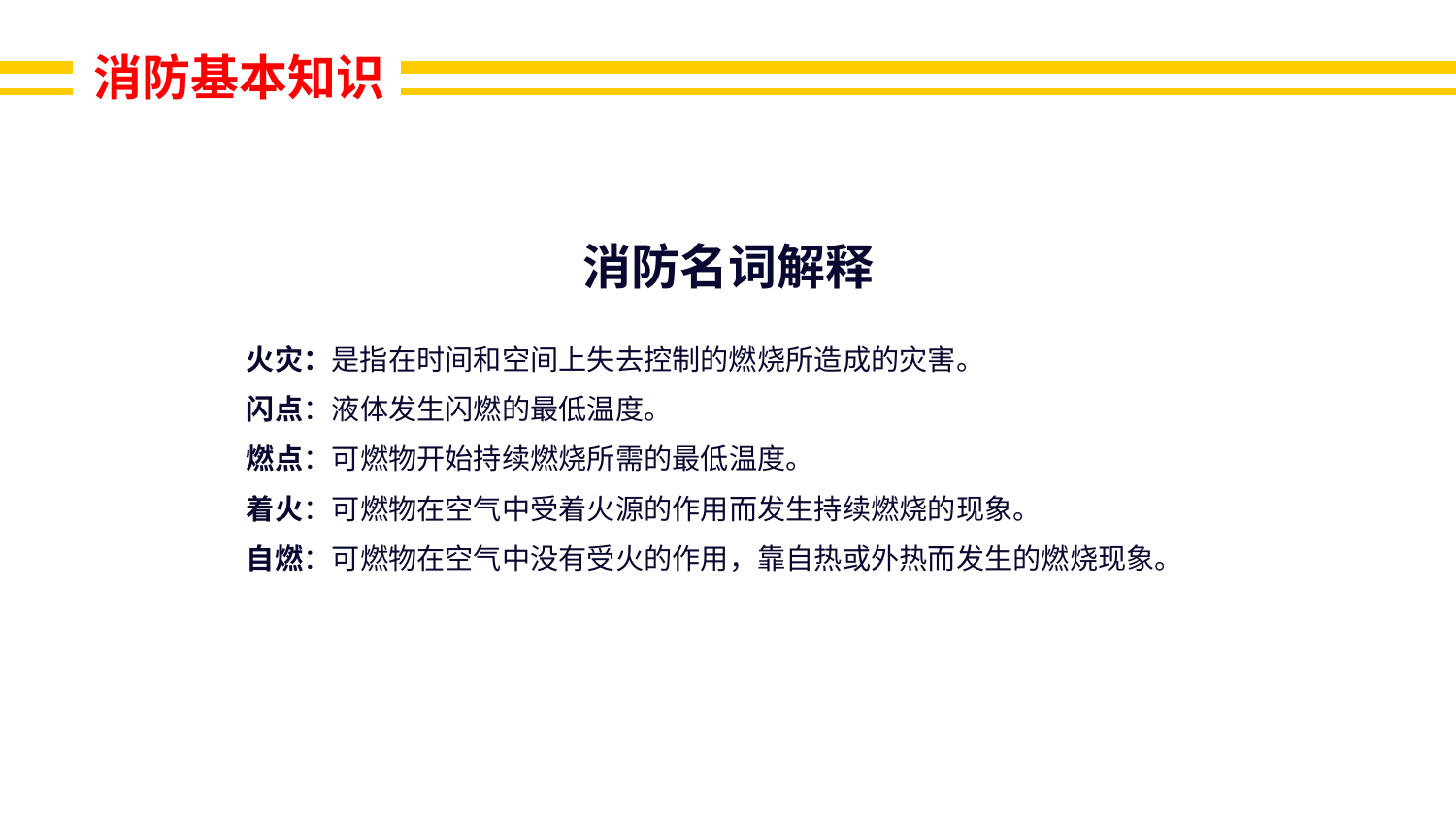

消防基本知识
消防名词解释
火灾：是指在时间和空间上失去控制的燃烧所造成的灾害。
闪点：液体发生闪燃的最低温度。
燃点：可燃物开始持续燃烧所需的最低温度。
着火：可燃物在空气中受着火源的作用而发生持续燃烧的现象。
自燃：可燃物在空气中没有受火的作用，靠自热或外热而发生的燃烧现象。